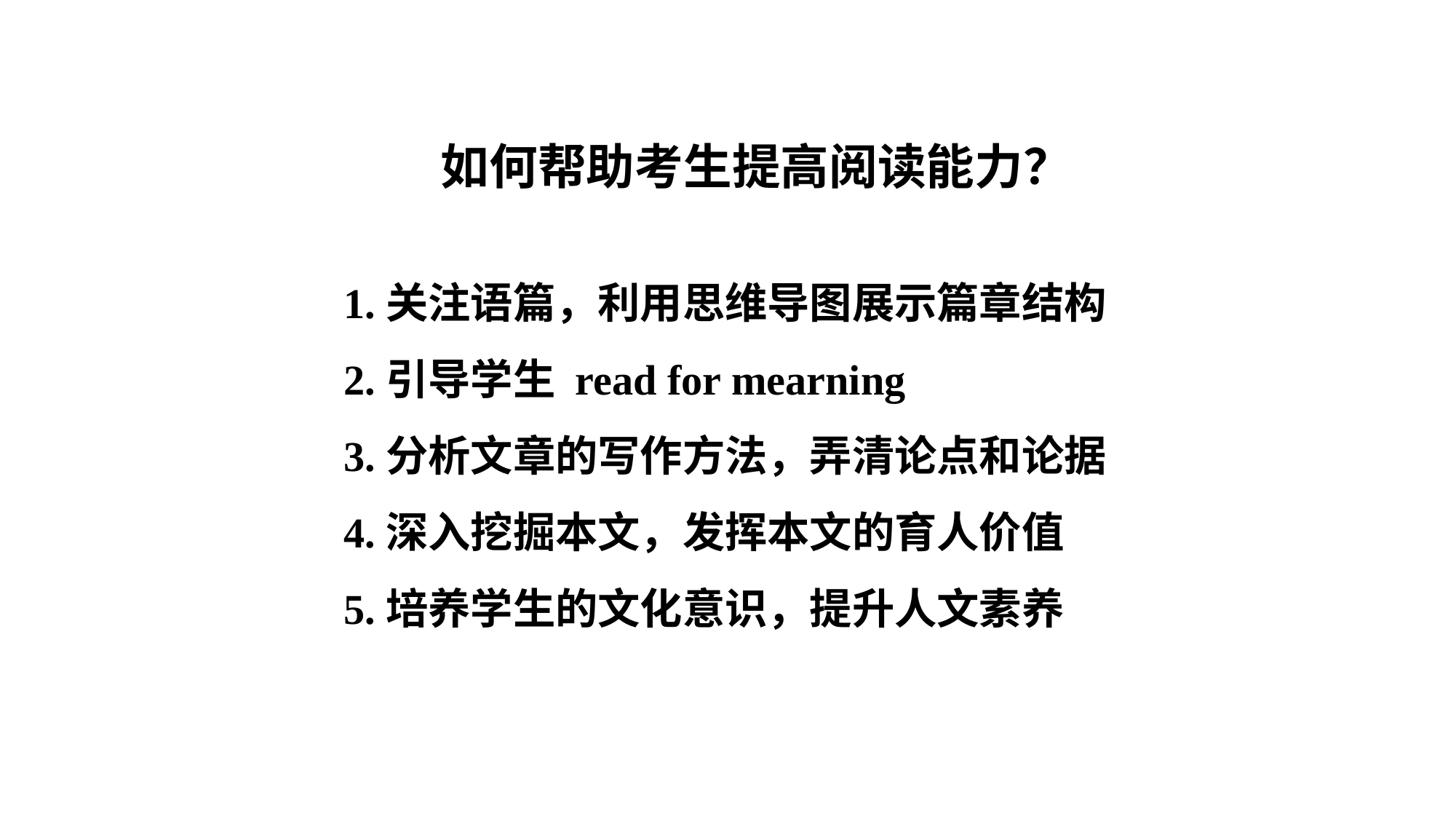

如何帮助考生提高阅读能力？
1.关注语篇，利用思维导图展示篇章结构
2.引导学生 read for mearning
3.分析文章的写作方法，弄清论点和论据
4.深入挖掘本文，发挥本文的育人价值
5.培养学生的文化意识，提升人文素养